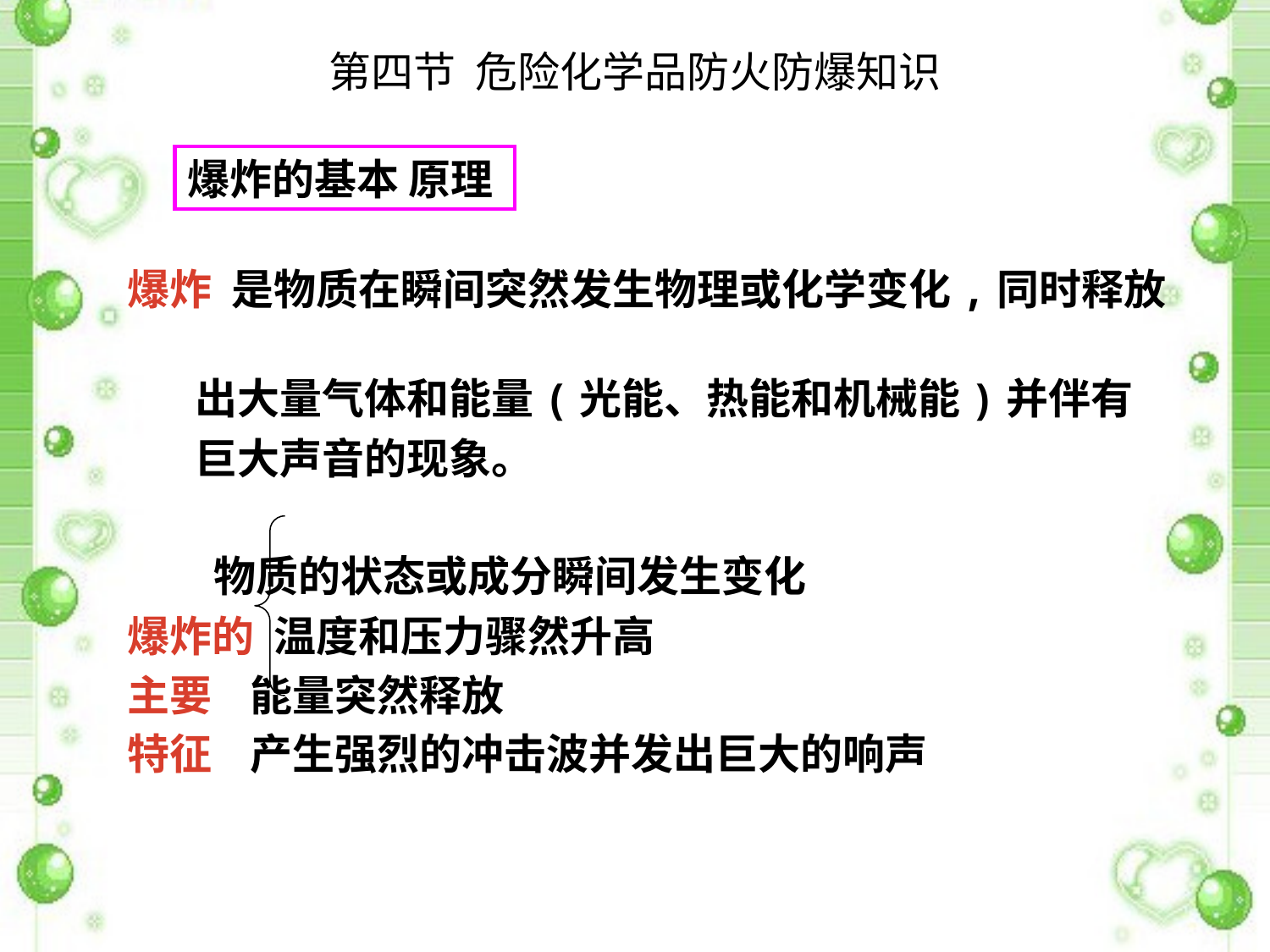

第四节  危险化学品防火防爆知识
爆炸的基本 原理
爆炸  是物质在瞬间突然发生物理或化学变化,同时释放
      出大量气体和能量(光能、热能和机械能)并伴有
      巨大声音的现象。

        物质的状态或成分瞬间发生变化
爆炸的  温度和压力骤然升高
主要    能量突然释放
特征    产生强烈的冲击波并发出巨大的响声